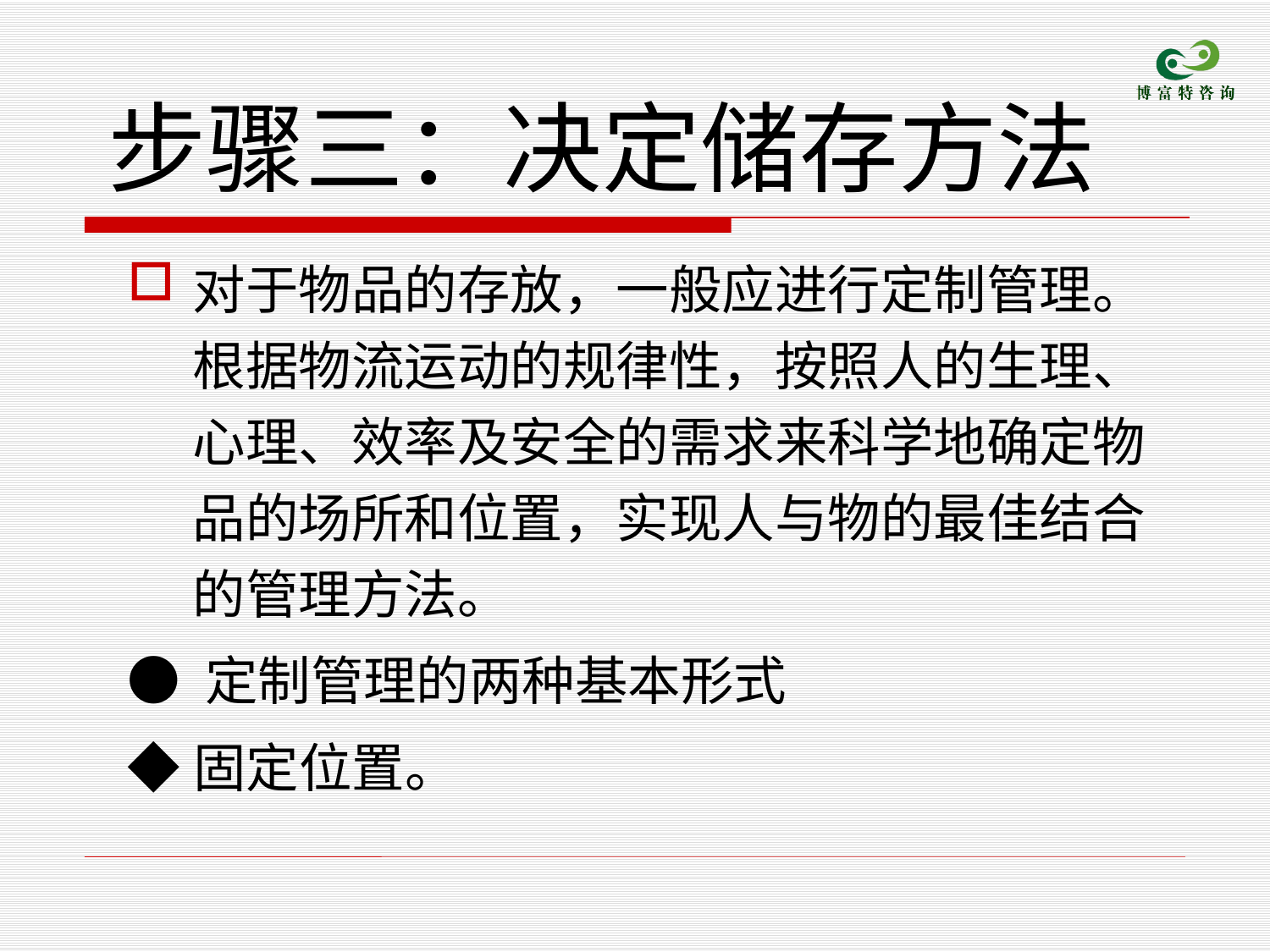

# 步骤三：决定储存方法

对于物品的存放，一般应进行定制管理。根据物流运动的规律性，按照人的生理、心理、效率及安全的需求来科学地确定物品的场所和位置，实现人与物的最佳结合的管理方法。
● 定制管理的两种基本形式
◆固定位置。
152